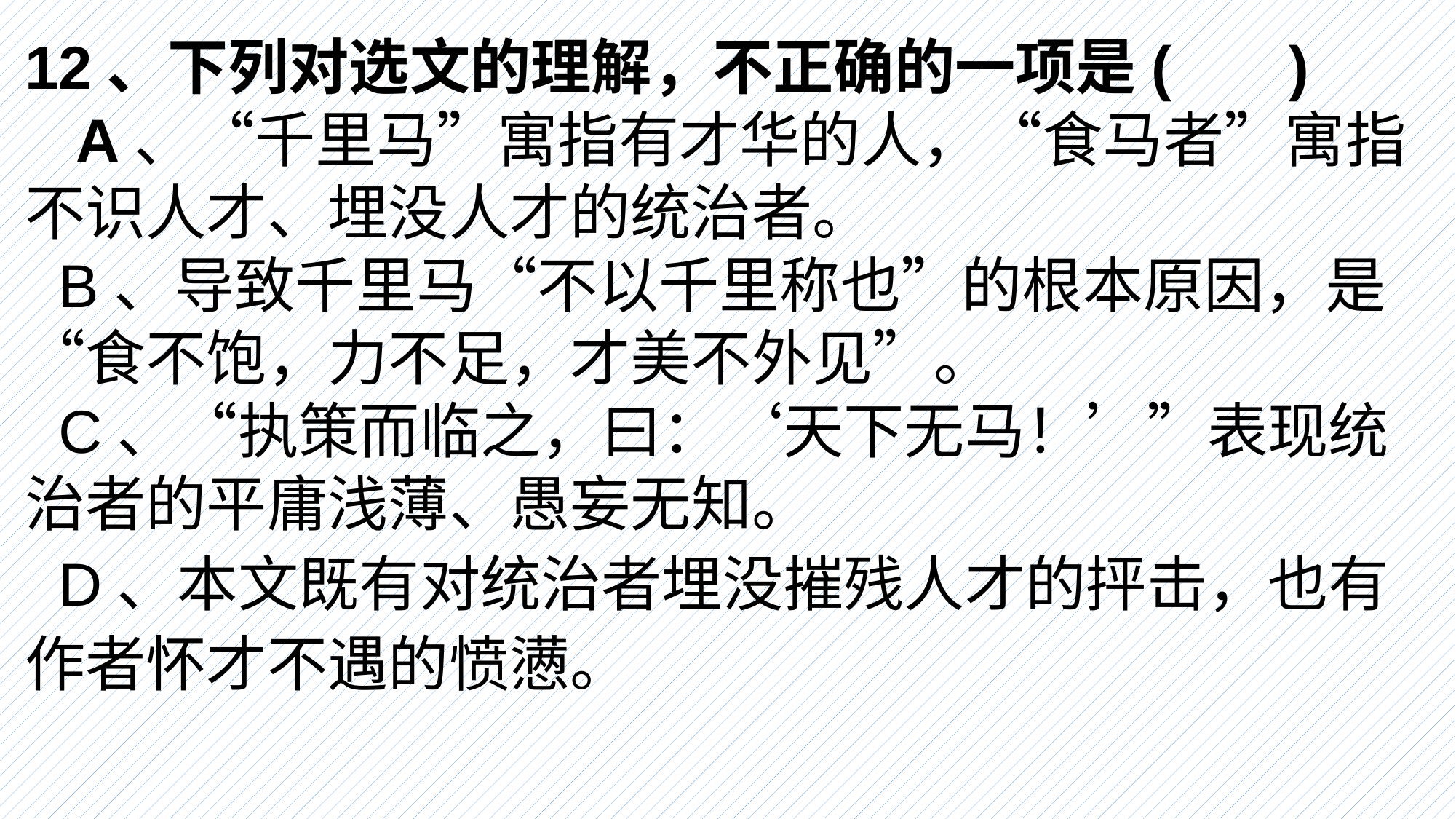

12、下列对选文的理解，不正确的一项是(       )   A、“千里马”寓指有才华的人，“食马者”寓指不识人才、埋没人才的统治者。  B、导致千里马“不以千里称也”的根本原因，是“食不饱，力不足，才美不外见”。  C、“执策而临之，曰：‘天下无马！’”表现统治者的平庸浅薄、愚妄无知。  D、本文既有对统治者埋没摧残人才的抨击，也有作者怀才不遇的愤懑。